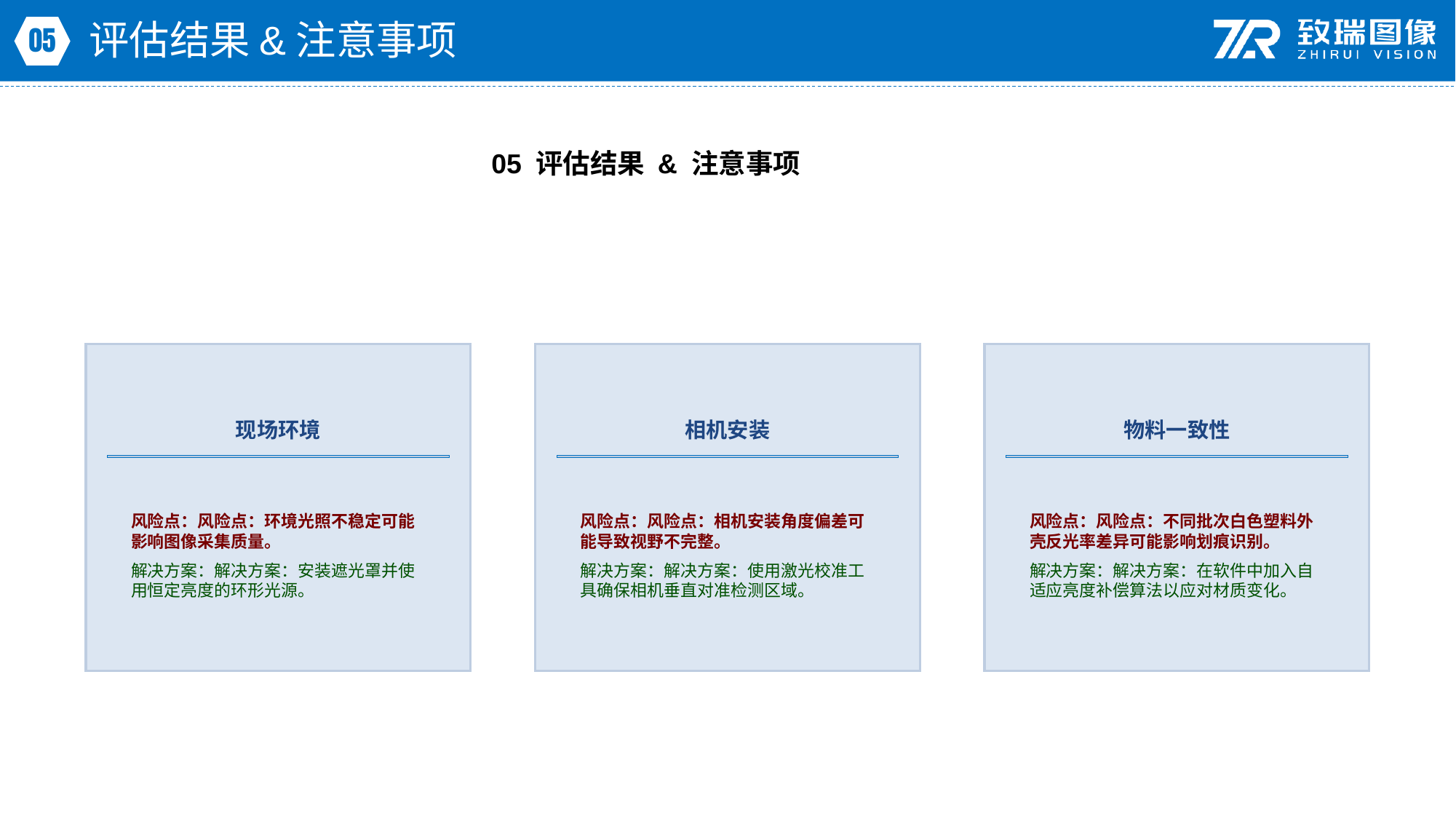

评估结果&注意事项
05

05 评估结果 & 注意事项

现场环境

相机安装

物料一致性

风险点：风险点：环境光照不稳定可能影响图像采集质量。
解决方案：解决方案：安装遮光罩并使用恒定亮度的环形光源。

风险点：风险点：相机安装角度偏差可能导致视野不完整。
解决方案：解决方案：使用激光校准工具确保相机垂直对准检测区域。

风险点：风险点：不同批次白色塑料外壳反光率差异可能影响划痕识别。
解决方案：解决方案：在软件中加入自适应亮度补偿算法以应对材质变化。